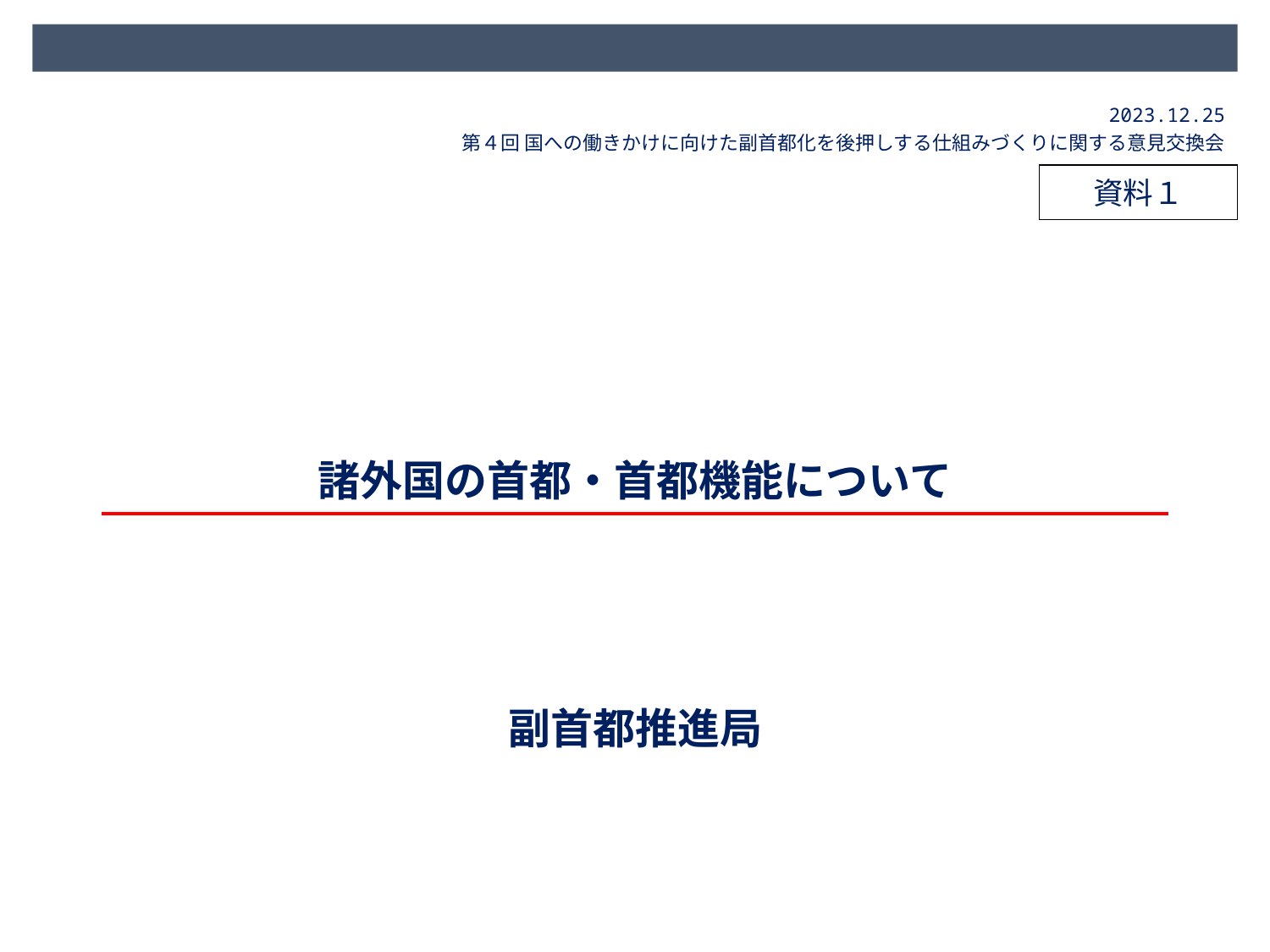

2023.12.25
第４回 国への働きかけに向けた副首都化を後押しする仕組みづくりに関する意見交換会
資料１
諸外国の首都・首都機能について
副首都推進局